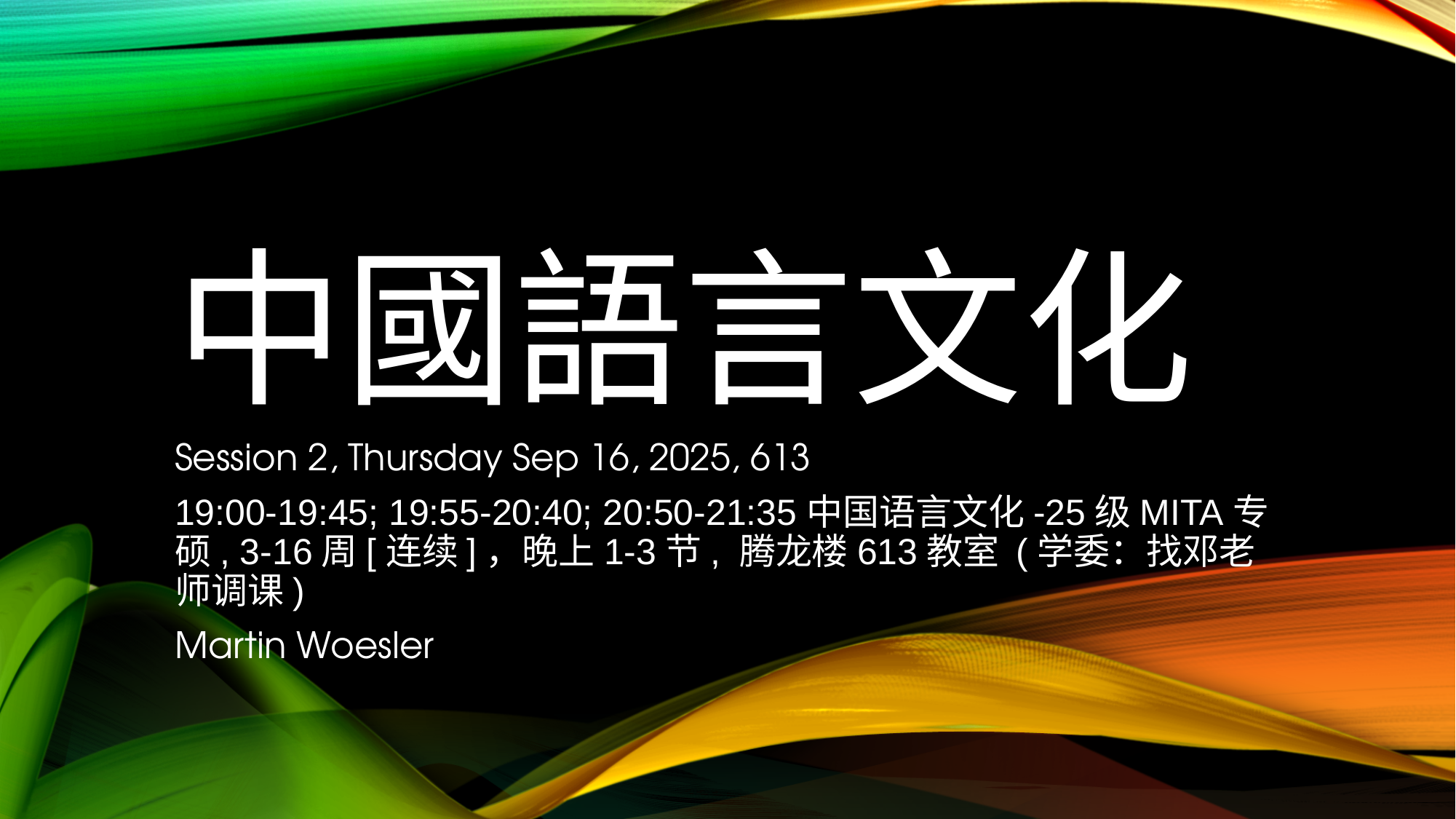

# 中國語言文化
Session 2, Thursday Sep 16, 2025, 613
19:00-19:45; 19:55-20:40; 20:50-21:35中国语言文化-25级MITA专硕, 3-16周[连续]，晚上1-3节, 腾龙楼613教室 (学委：找邓老师调课)
Martin Woesler